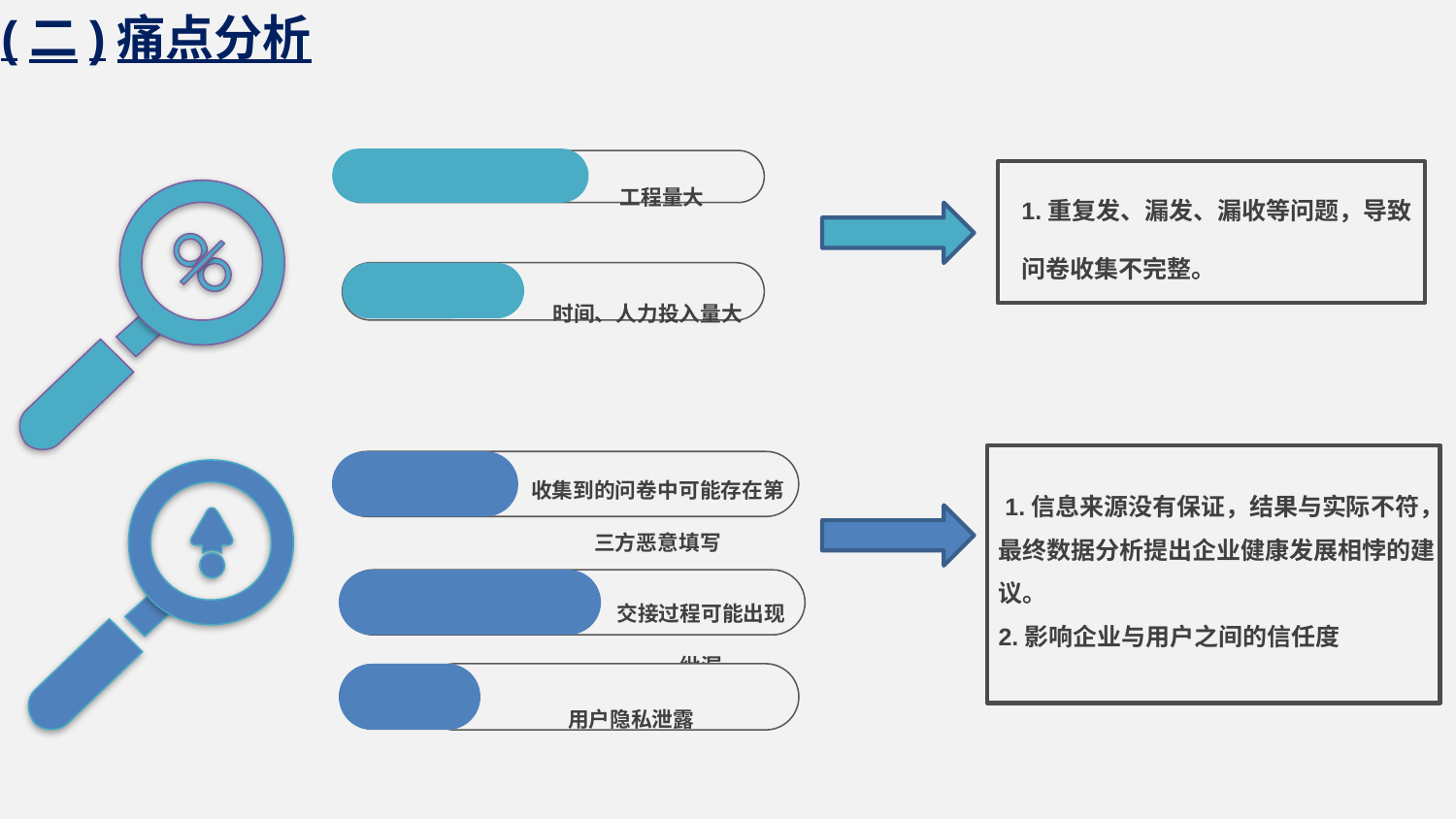

(二)痛点分析

工程量大

1.重复发、漏发、漏收等问题，导致问卷收集不完整。

时间、人力投入量大
收集到的问卷中可能存在第三方恶意填写

 1.信息来源没有保证，结果与实际不符，最终数据分析提出企业健康发展相悖的建议。
2.影响企业与用户之间的信任度

交接过程可能出现
纰漏
用户隐私数据泄露

用户隐私泄露